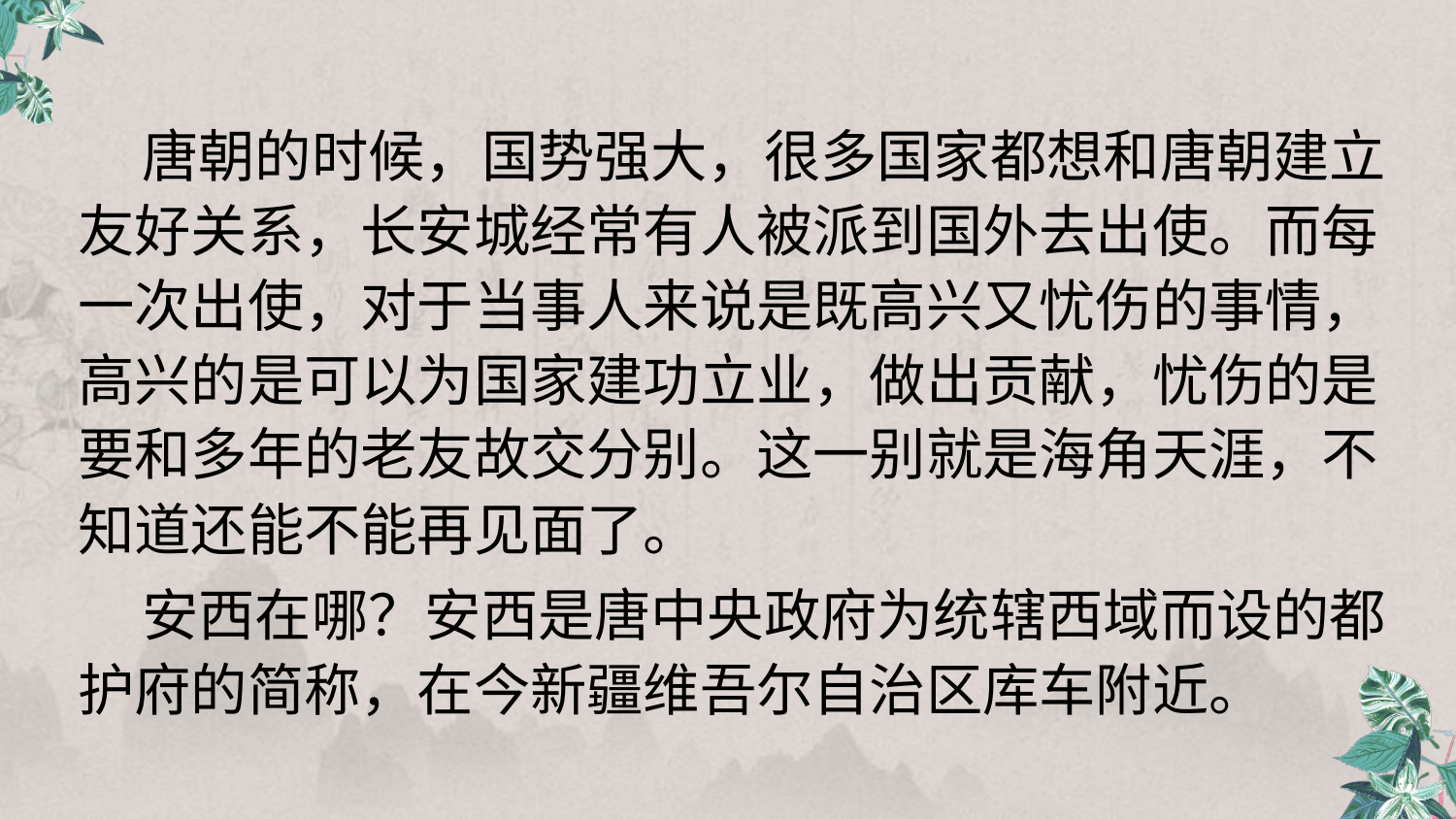

唐朝的时候，国势强大，很多国家都想和唐朝建立友好关系，长安城经常有人被派到国外去出使。而每一次出使，对于当事人来说是既高兴又忧伤的事情，高兴的是可以为国家建功立业，做出贡献，忧伤的是要和多年的老友故交分别。这一别就是海角天涯，不知道还能不能再见面了。
    安西在哪？安西是唐中央政府为统辖西域而设的都护府的简称，在今新疆维吾尔自治区库车附近。